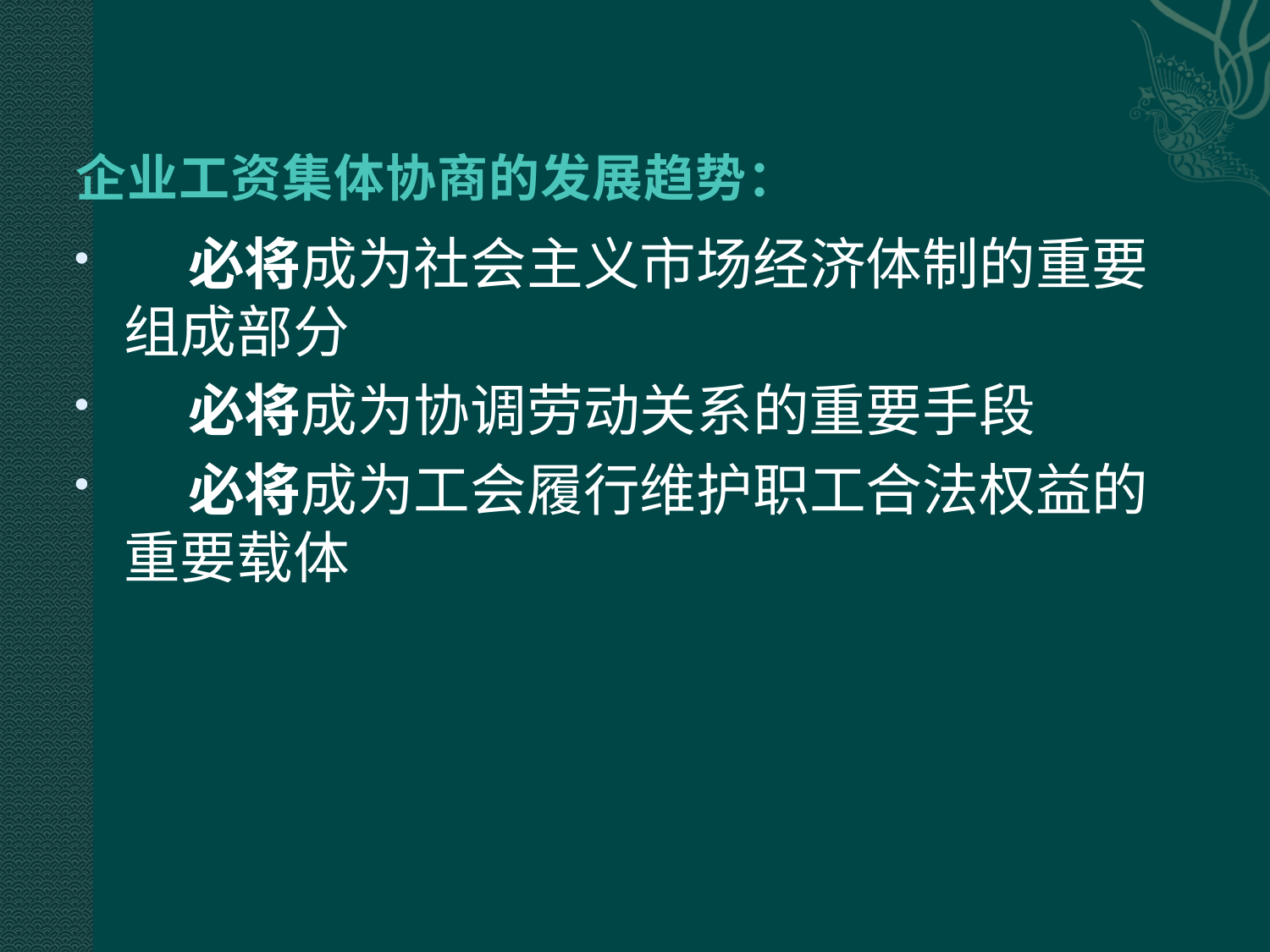

# 企业工资集体协商的发展趋势：
    必将成为社会主义市场经济体制的重要组成部分
    必将成为协调劳动关系的重要手段
    必将成为工会履行维护职工合法权益的重要载体